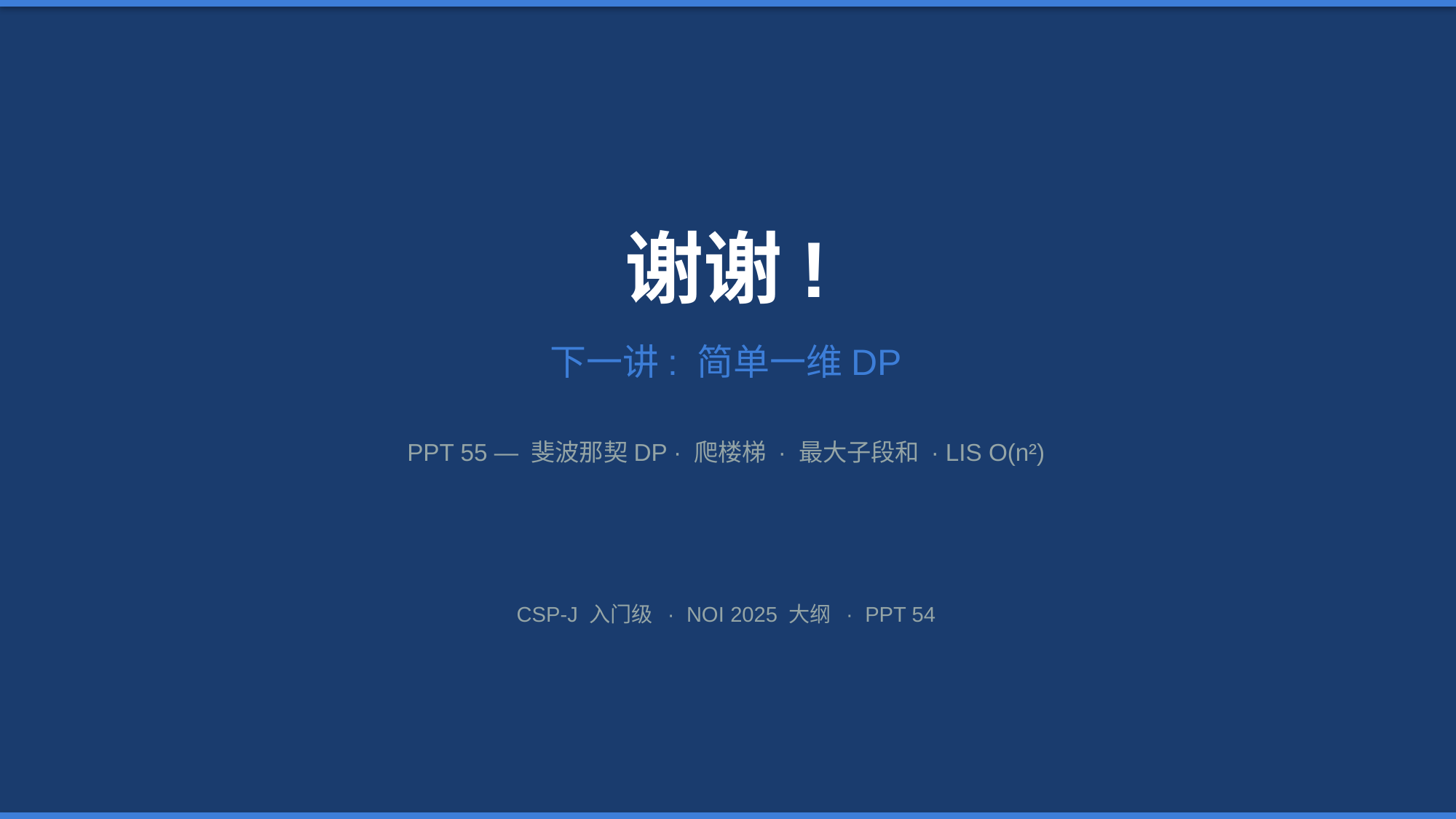

谢谢!
下一讲: 简单一维DP
PPT 55 — 斐波那契DP · 爬楼梯 · 最大子段和 · LIS O(n²)
CSP-J 入门级  ·  NOI 2025 大纲  ·  PPT 54